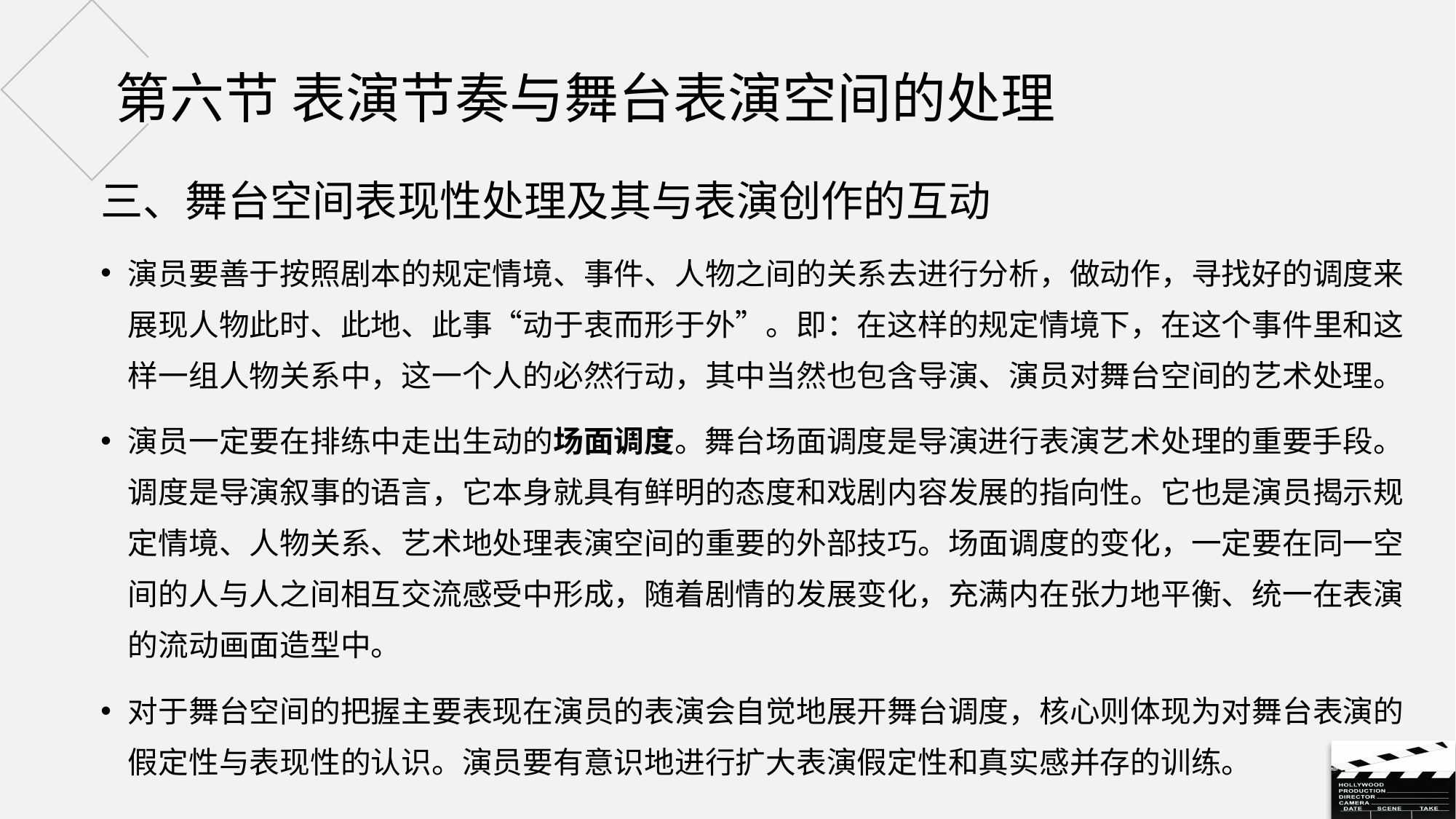

# 第六节 表演节奏与舞台表演空间的处理
三、舞台空间表现性处理及其与表演创作的互动
演员要善于按照剧本的规定情境、事件、人物之间的关系去进行分析，做动作，寻找好的调度来展现人物此时、此地、此事“动于衷而形于外”。即：在这样的规定情境下，在这个事件里和这样一组人物关系中，这一个人的必然行动，其中当然也包含导演、演员对舞台空间的艺术处理。
演员一定要在排练中走出生动的场面调度。舞台场面调度是导演进行表演艺术处理的重要手段。调度是导演叙事的语言，它本身就具有鲜明的态度和戏剧内容发展的指向性。它也是演员揭示规定情境、人物关系、艺术地处理表演空间的重要的外部技巧。场面调度的变化，一定要在同一空间的人与人之间相互交流感受中形成，随着剧情的发展变化，充满内在张力地平衡、统一在表演的流动画面造型中。
对于舞台空间的把握主要表现在演员的表演会自觉地展开舞台调度，核心则体现为对舞台表演的假定性与表现性的认识。演员要有意识地进行扩大表演假定性和真实感并存的训练。